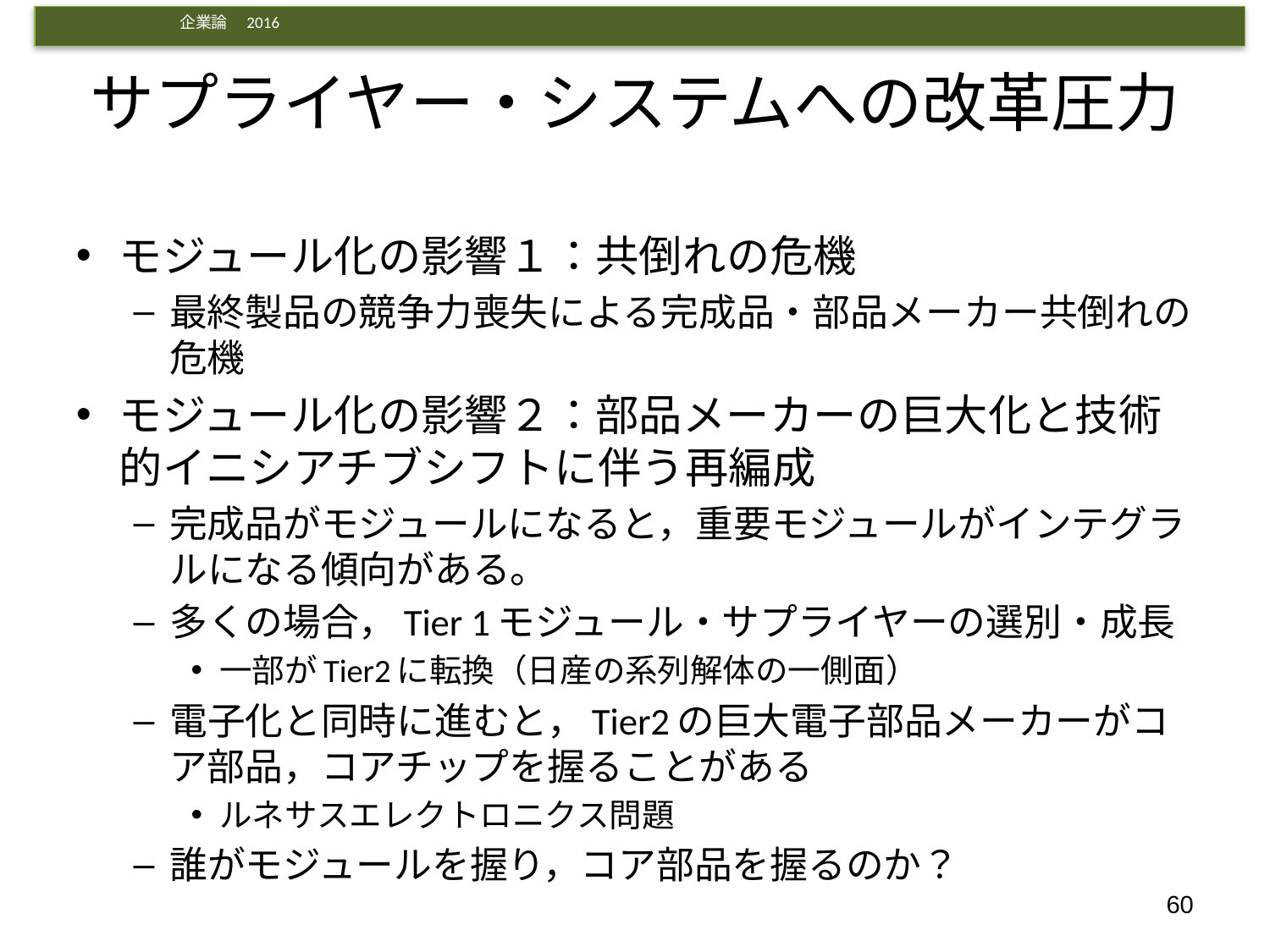

# サプライヤー・システムへの改革圧力
モジュール化の影響１：共倒れの危機
最終製品の競争力喪失による完成品・部品メーカー共倒れの危機
モジュール化の影響２：部品メーカーの巨大化と技術的イニシアチブシフトに伴う再編成
完成品がモジュールになると，重要モジュールがインテグラルになる傾向がある。
多くの場合，Tier 1モジュール・サプライヤーの選別・成長
一部がTier2に転換（日産の系列解体の一側面）
電子化と同時に進むと，Tier2の巨大電子部品メーカーがコア部品，コアチップを握ることがある
ルネサスエレクトロニクス問題
誰がモジュールを握り，コア部品を握るのか？

60